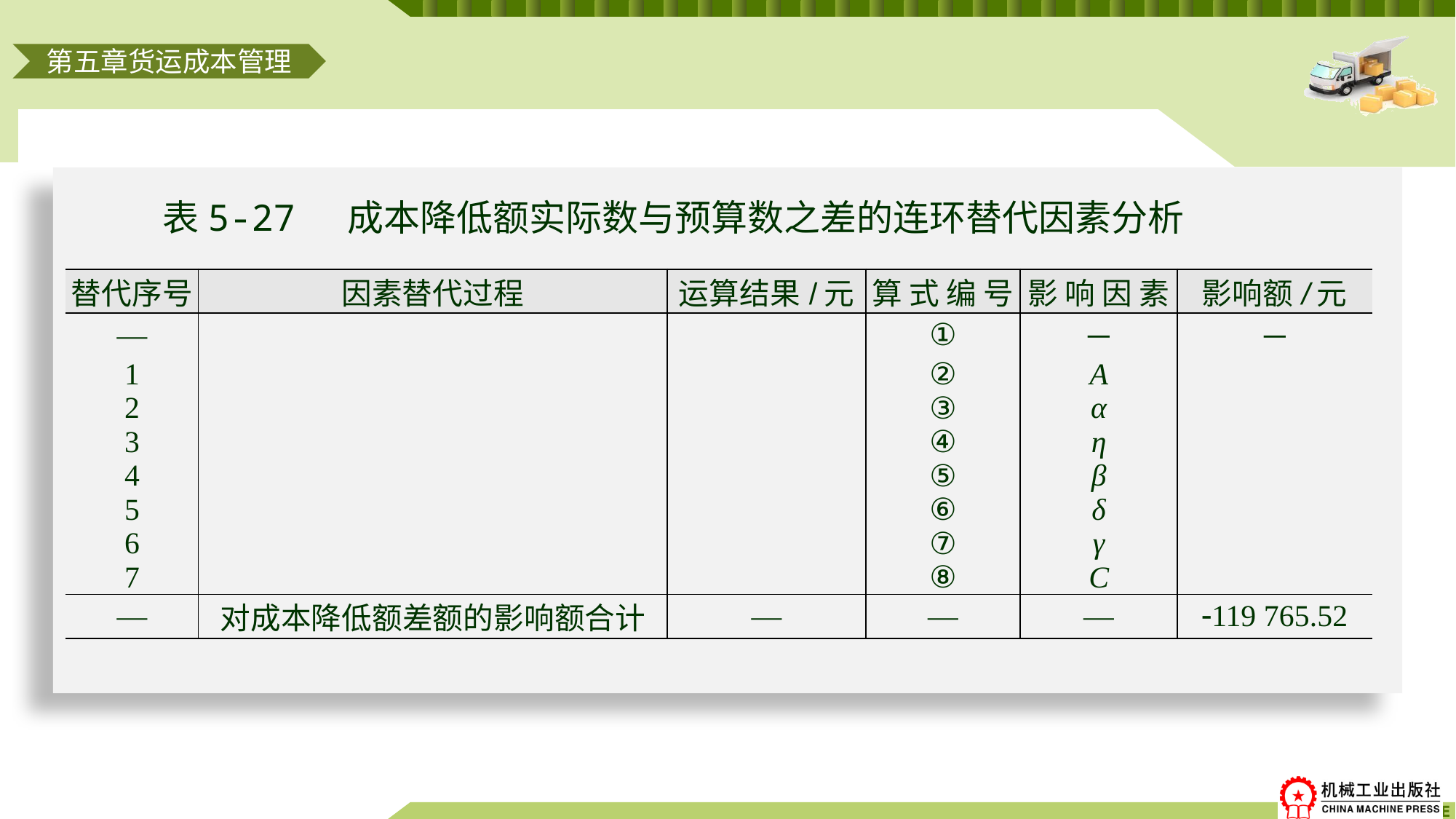

第五章货运成本管理
# 表5-27  成本降低额实际数与预算数之差的连环替代因素分析
| 替代序号 | 因素替代过程 | 运算结果/元 | 算 式 编 号 | 影 响 因 素 | 影响额/元 |
| --- | --- | --- | --- | --- | --- |
| — |  |  | ① | － | － |
| 1 |  |  | ② | Α |  |
| 2 |  |  | ③ | α |  |
| 3 |  |  | ④ | η |  |
| 4 |  |  | ⑤ | β |  |
| 5 |  |  | ⑥ | δ |  |
| 6 |  |  | ⑦ | γ |  |
| 7 |  |  | ⑧ | C |  |
| — | 对成本降低额差额的影响额合计 | — | — | — | −119 765.52 |